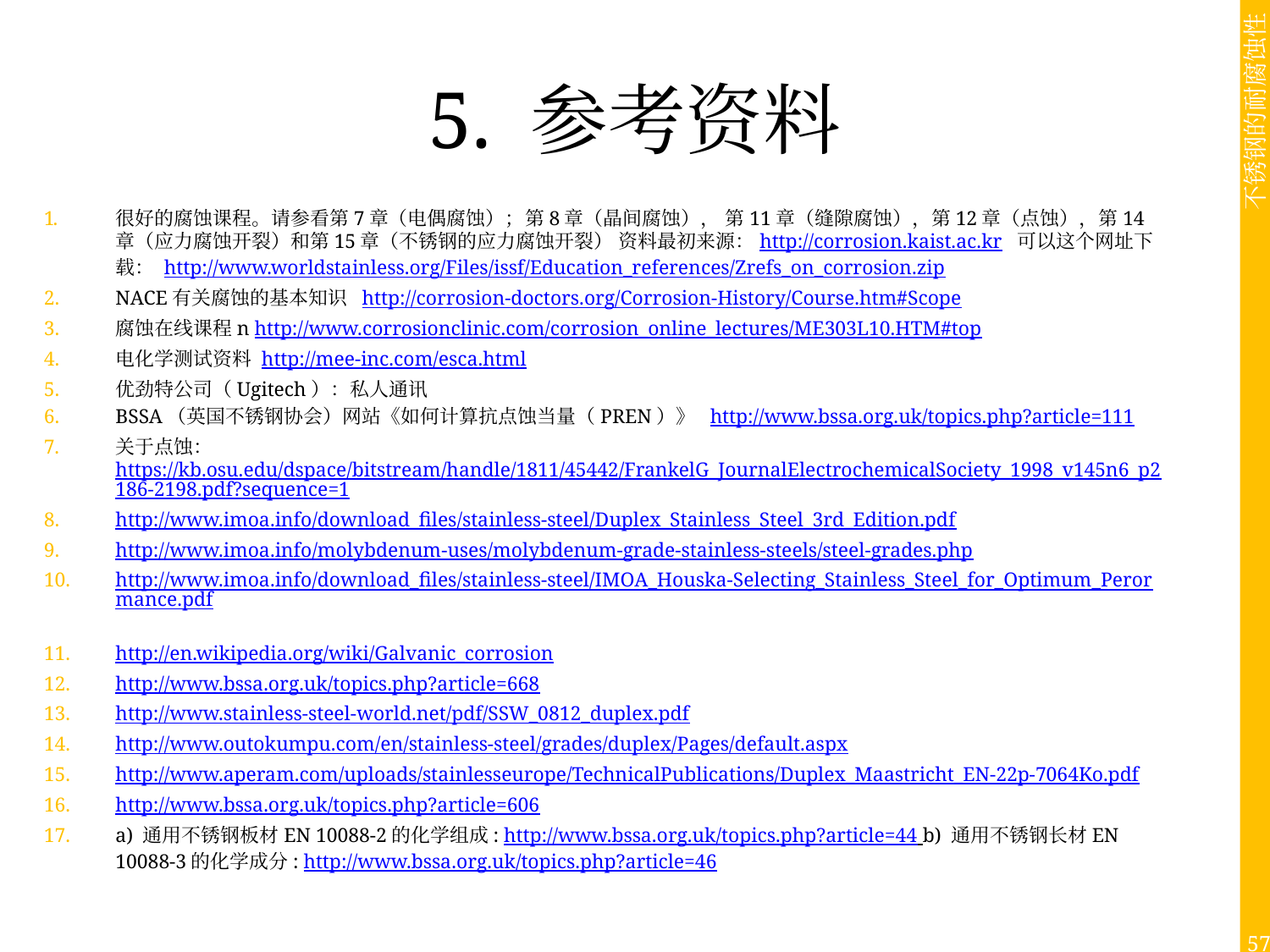

# 5. 参考资料
很好的腐蚀课程。请参看第7章（电偶腐蚀）；第8章（晶间腐蚀）， 第11章（缝隙腐蚀），第12章（点蚀），第14章（应力腐蚀开裂）和第15章（不锈钢的应力腐蚀开裂） 资料最初来源：http://corrosion.kaist.ac.kr  可以这个网址下载： http://www.worldstainless.org/Files/issf/Education_references/Zrefs_on_corrosion.zip
NACE有关腐蚀的基本知识  http://corrosion-doctors.org/Corrosion-History/Course.htm#Scope
腐蚀在线课程n http://www.corrosionclinic.com/corrosion_online_lectures/ME303L10.HTM#top
电化学测试资料 http://mee-inc.com/esca.html
优劲特公司（Ugitech）：私人通讯
BSSA（英国不锈钢协会）网站《如何计算抗点蚀当量（PREN）》  http://www.bssa.org.uk/topics.php?article=111
关于点蚀：https://kb.osu.edu/dspace/bitstream/handle/1811/45442/FrankelG_JournalElectrochemicalSociety_1998_v145n6_p2186-2198.pdf?sequence=1
http://www.imoa.info/download_files/stainless-steel/Duplex_Stainless_Steel_3rd_Edition.pdf
http://www.imoa.info/molybdenum-uses/molybdenum-grade-stainless-steels/steel-grades.php
http://www.imoa.info/download_files/stainless-steel/IMOA_Houska-Selecting_Stainless_Steel_for_Optimum_Perormance.pdf
http://en.wikipedia.org/wiki/Galvanic_corrosion
http://www.bssa.org.uk/topics.php?article=668
http://www.stainless-steel-world.net/pdf/SSW_0812_duplex.pdf
http://www.outokumpu.com/en/stainless-steel/grades/duplex/Pages/default.aspx
http://www.aperam.com/uploads/stainlesseurope/TechnicalPublications/Duplex_Maastricht_EN-22p-7064Ko.pdf
http://www.bssa.org.uk/topics.php?article=606
a) 通用不锈钢板材EN 10088-2的化学组成: http://www.bssa.org.uk/topics.php?article=44 b) 通用不锈钢长材EN 10088-3的化学成分: http://www.bssa.org.uk/topics.php?article=46
57